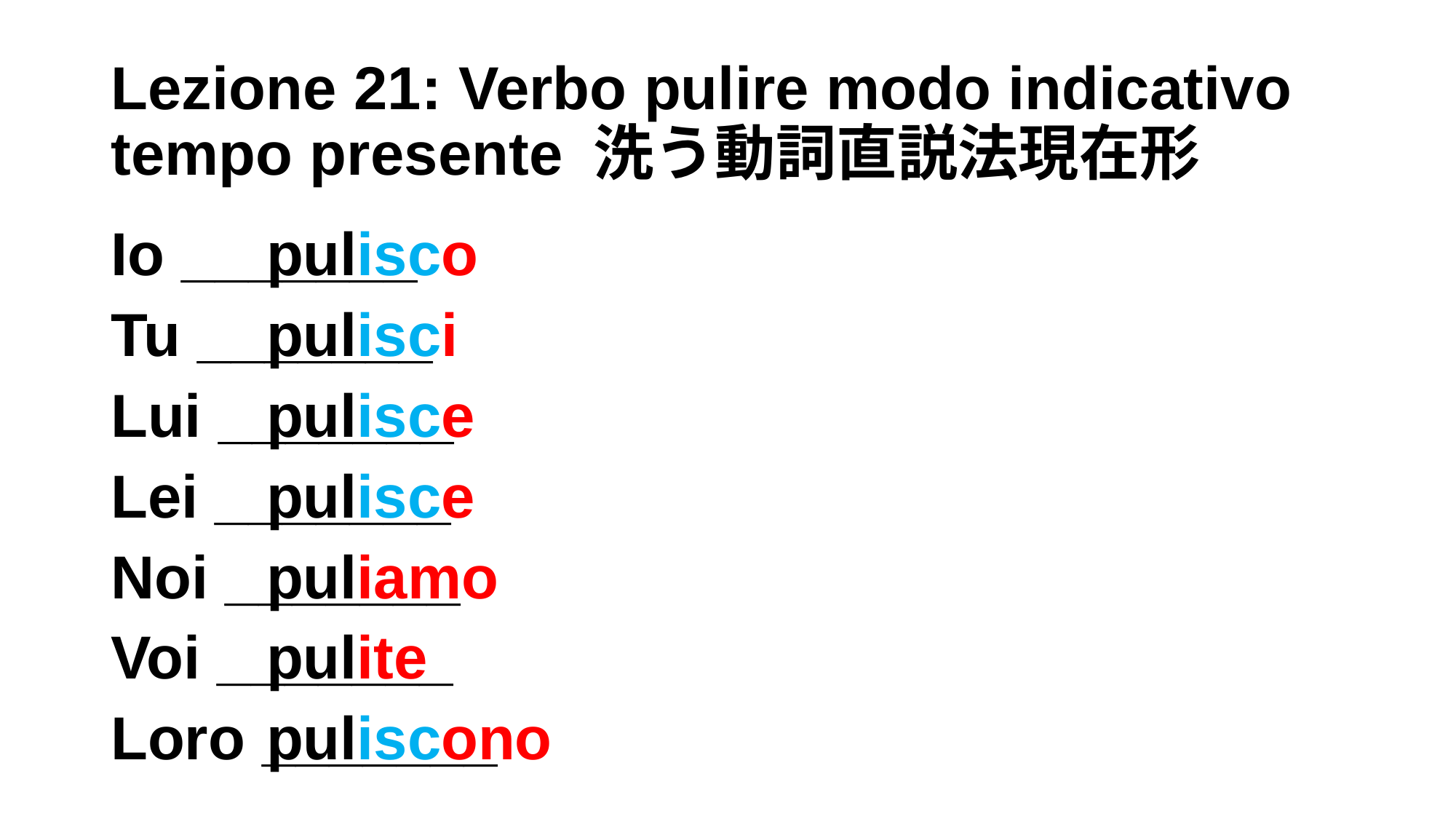

# Lezione 21: Verbo pulire modo indicativo tempo presente 洗う動詞直説法現在形
Io _______
Tu _______
Lui _______
Lei _______
Noi _______
Voi _______
Loro _______

pulisco
pulisci
pulisce
pulisce
puliamo
pulite
puliscono